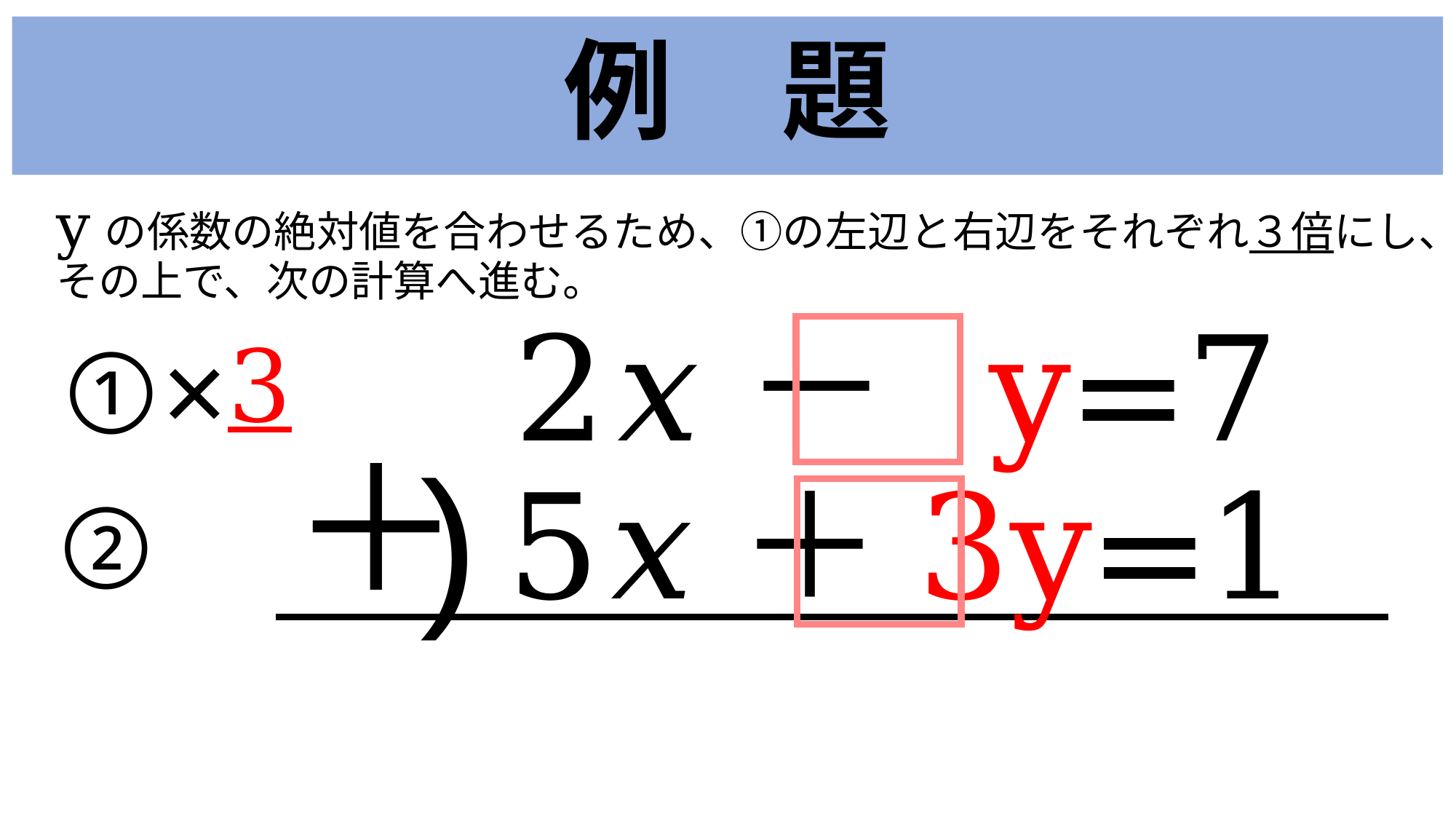

例　題
yの係数の絶対値を合わせるため、①の左辺と右辺をそれぞれ３倍にし、その上で、次の計算へ進む。
2𝑥－  y=7
5𝑥＋3y=1
①×3

＋
)
②